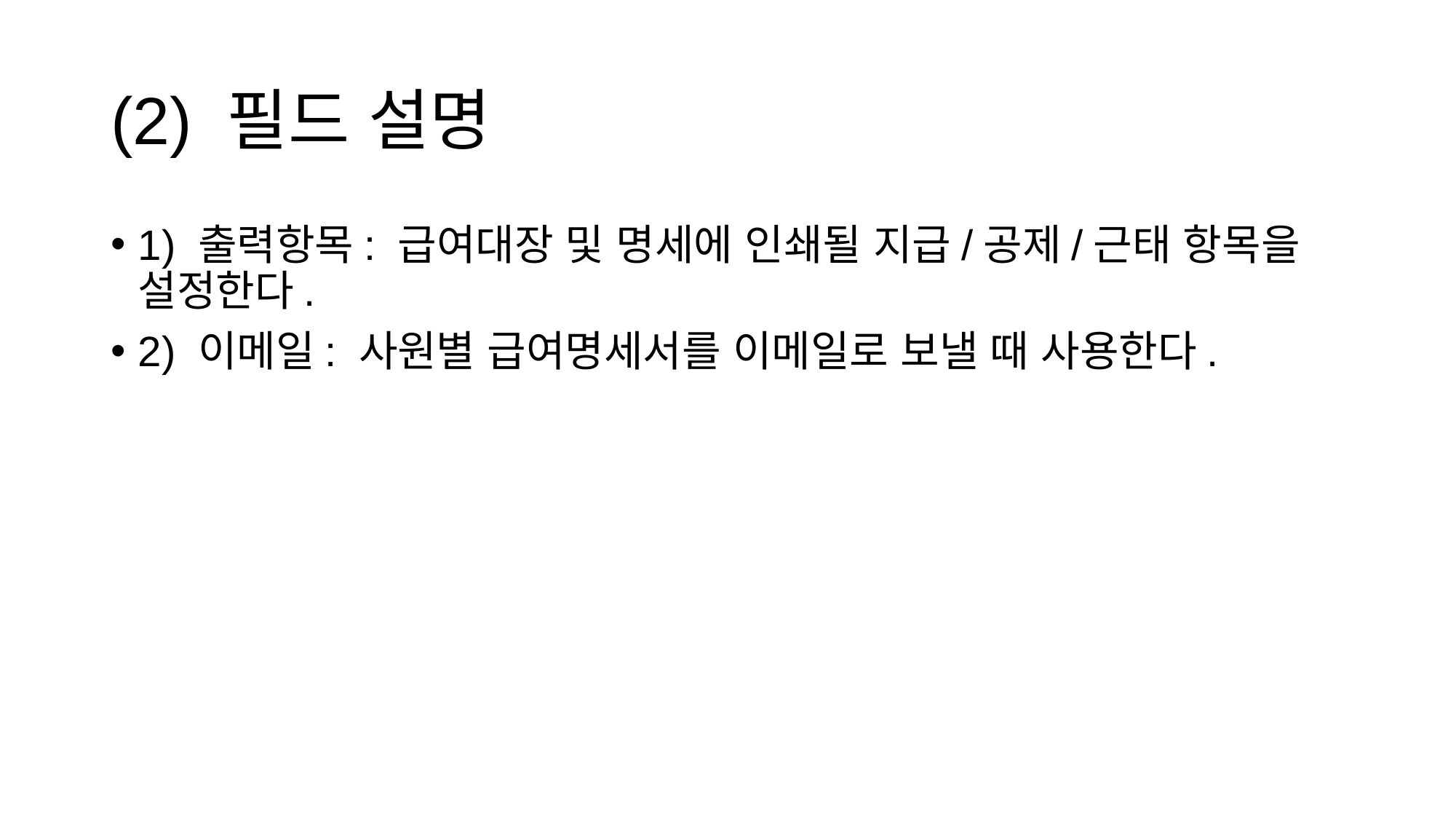

# (2) 필드 설명
1) 출력항목: 급여대장 및 명세에 인쇄될 지급/공제/근태 항목을 설정한다.
2) 이메일: 사원별 급여명세서를 이메일로 보낼 때 사용한다.